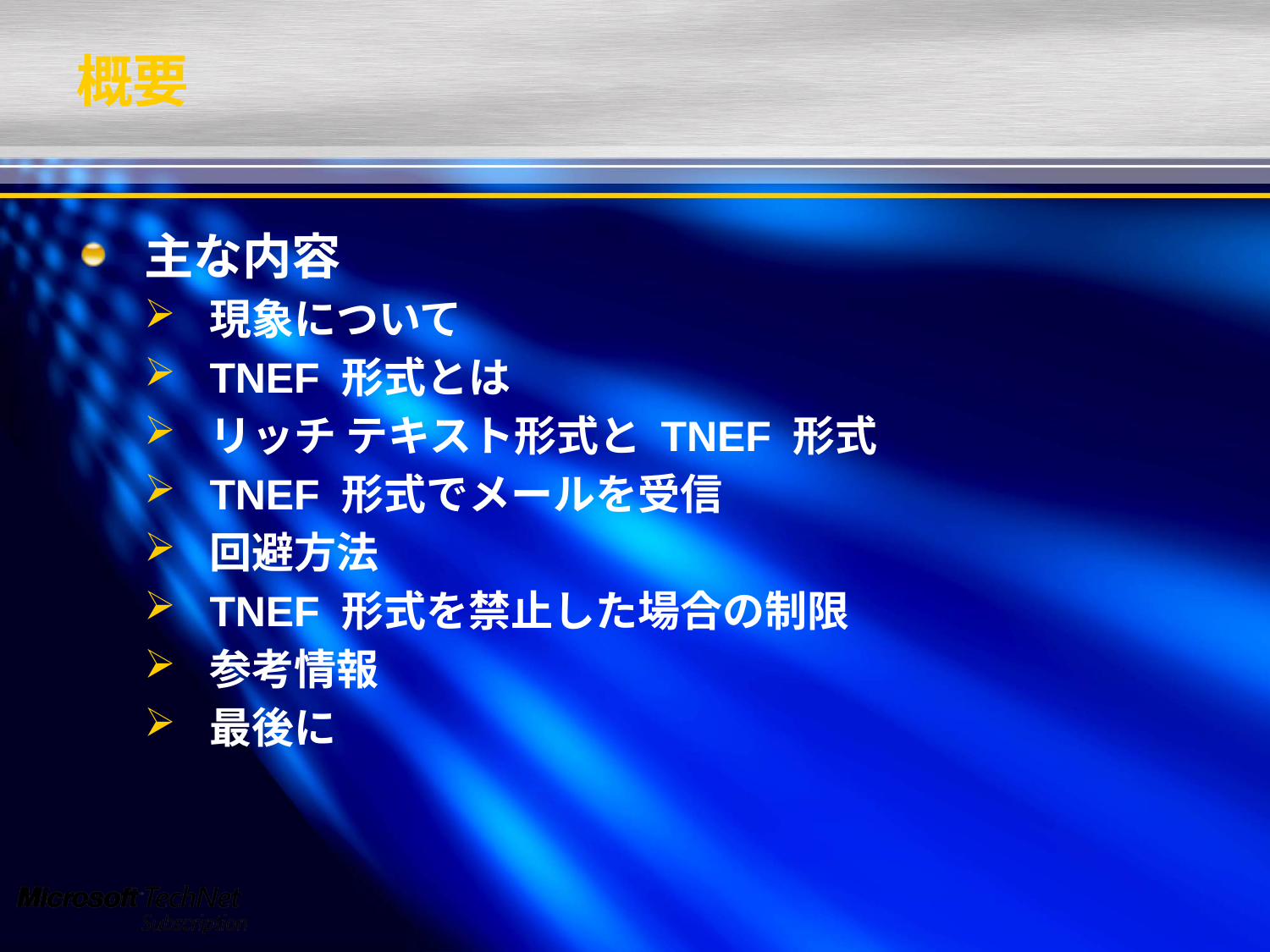

# 概要
主な内容
現象について
TNEF 形式とは
リッチ テキスト形式と TNEF 形式
TNEF 形式でメールを受信
回避方法
TNEF 形式を禁止した場合の制限
参考情報
最後に